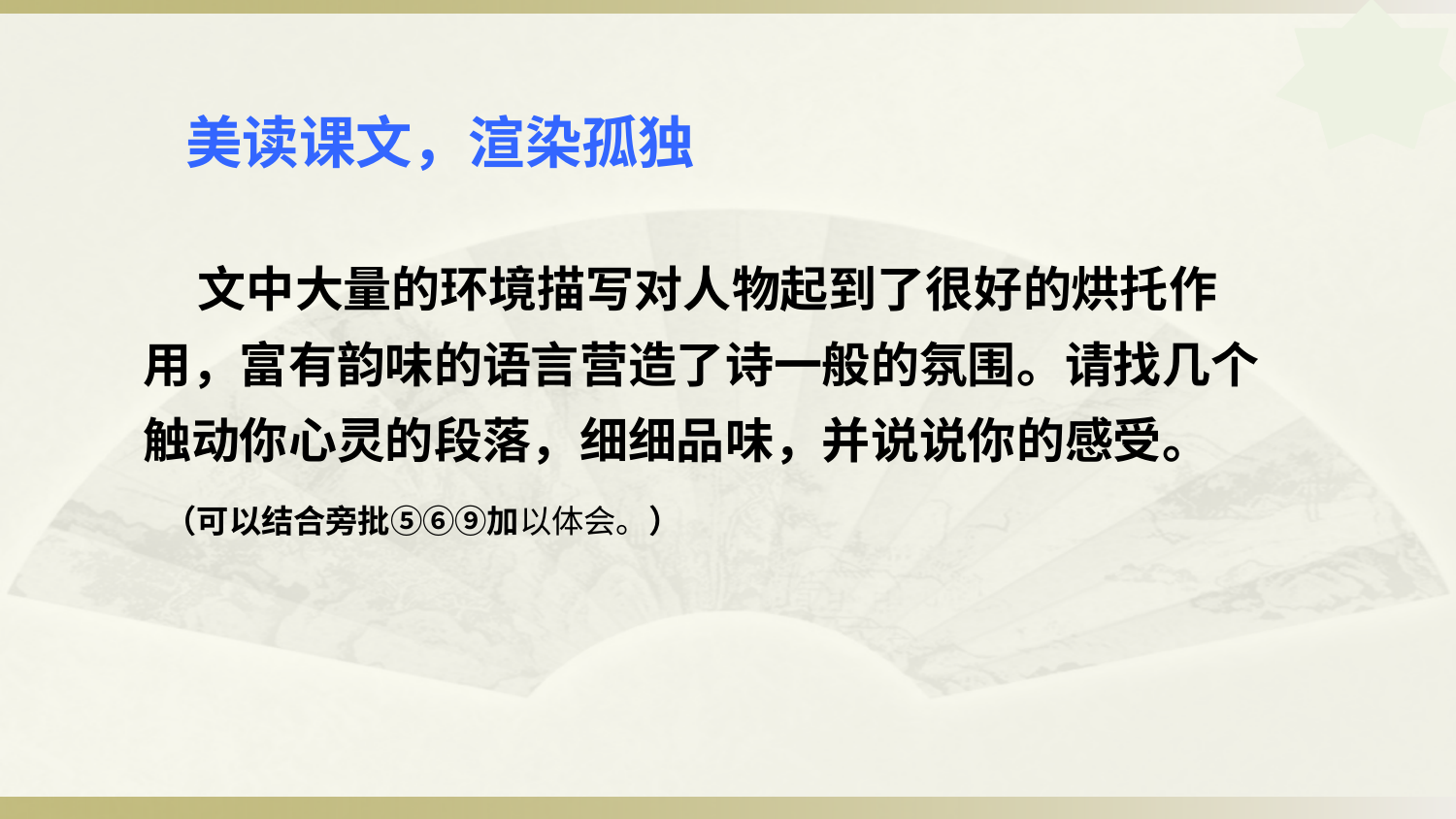

美读课文，渲染孤独
    文中大量的环境描写对人物起到了很好的烘托作用，富有韵味的语言营造了诗一般的氛围。请找几个触动你心灵的段落，细细品味，并说说你的感受。         （可以结合旁批⑤⑥⑨加以体会。）